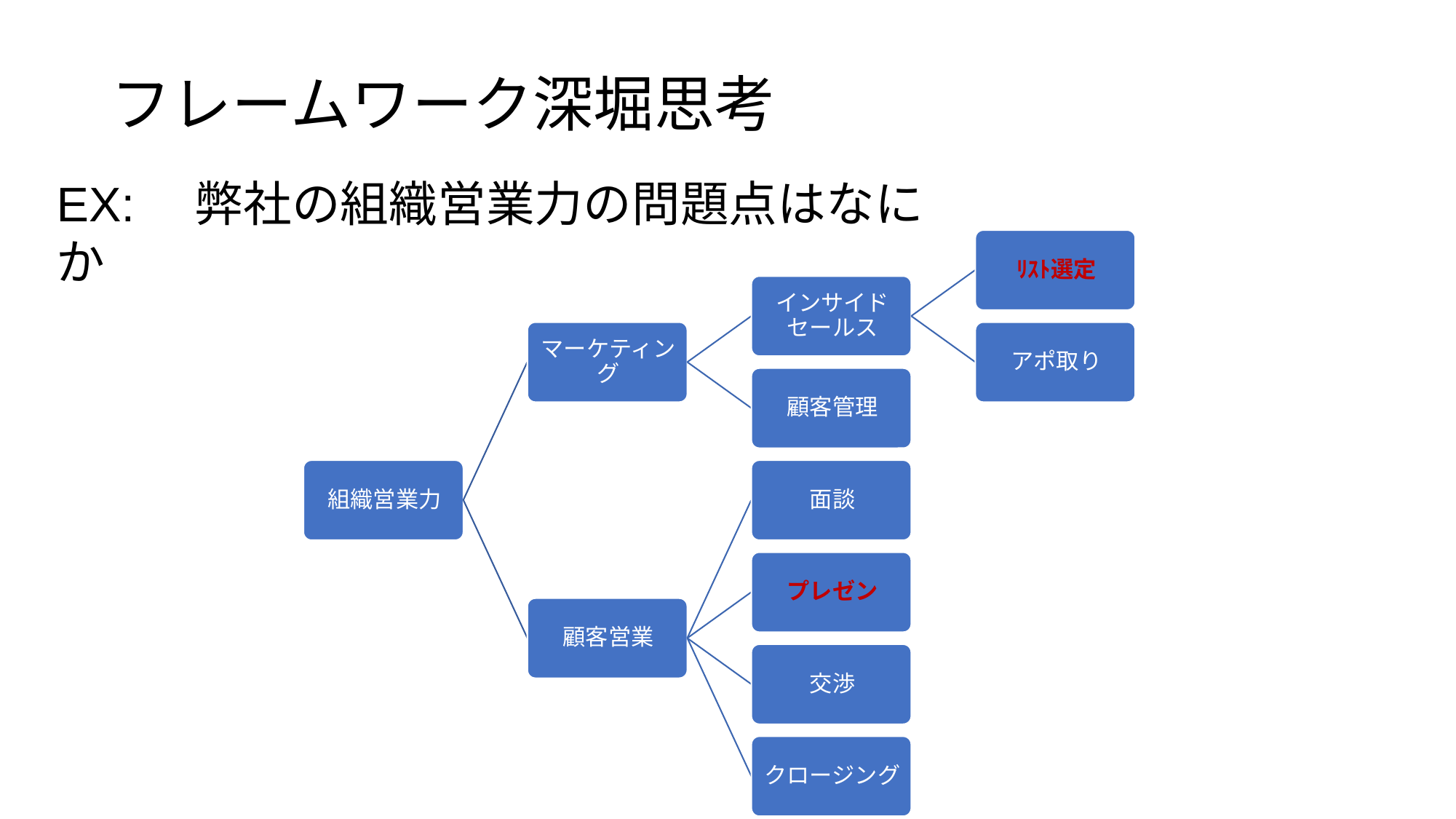

# フレームワーク深堀思考
EX:　弊社の組織営業力の問題点はなにか

組織営業力

マーケティング

インサイドセールス

ﾘｽﾄ選定

アポ取り

顧客管理

顧客営業

面談

プレゼン

交渉

クロージング